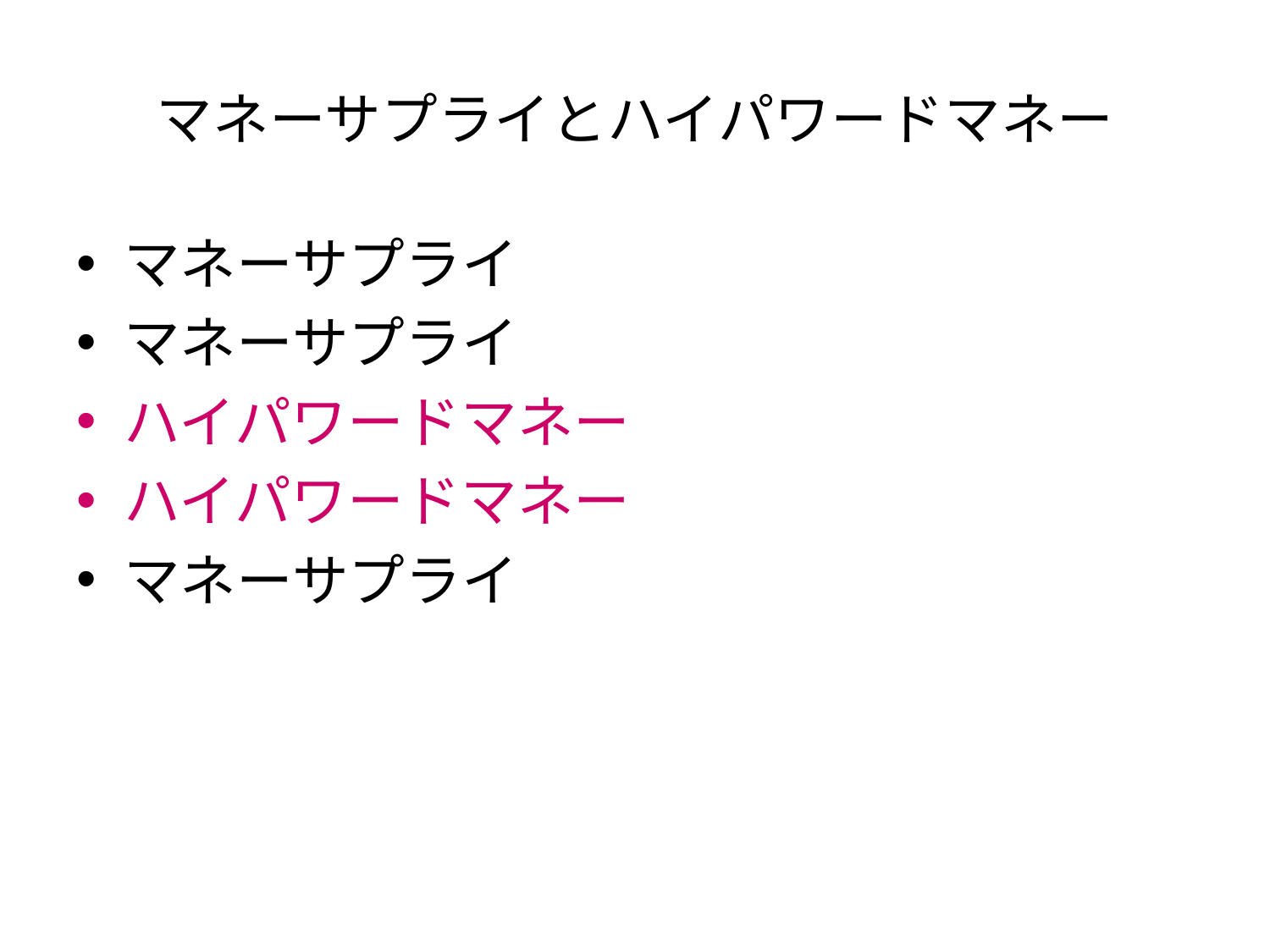

# マネーサプライとハイパワードマネー
マネーサプライ
マネーサプライ
ハイパワードマネー
ハイパワードマネー
マネーサプライ